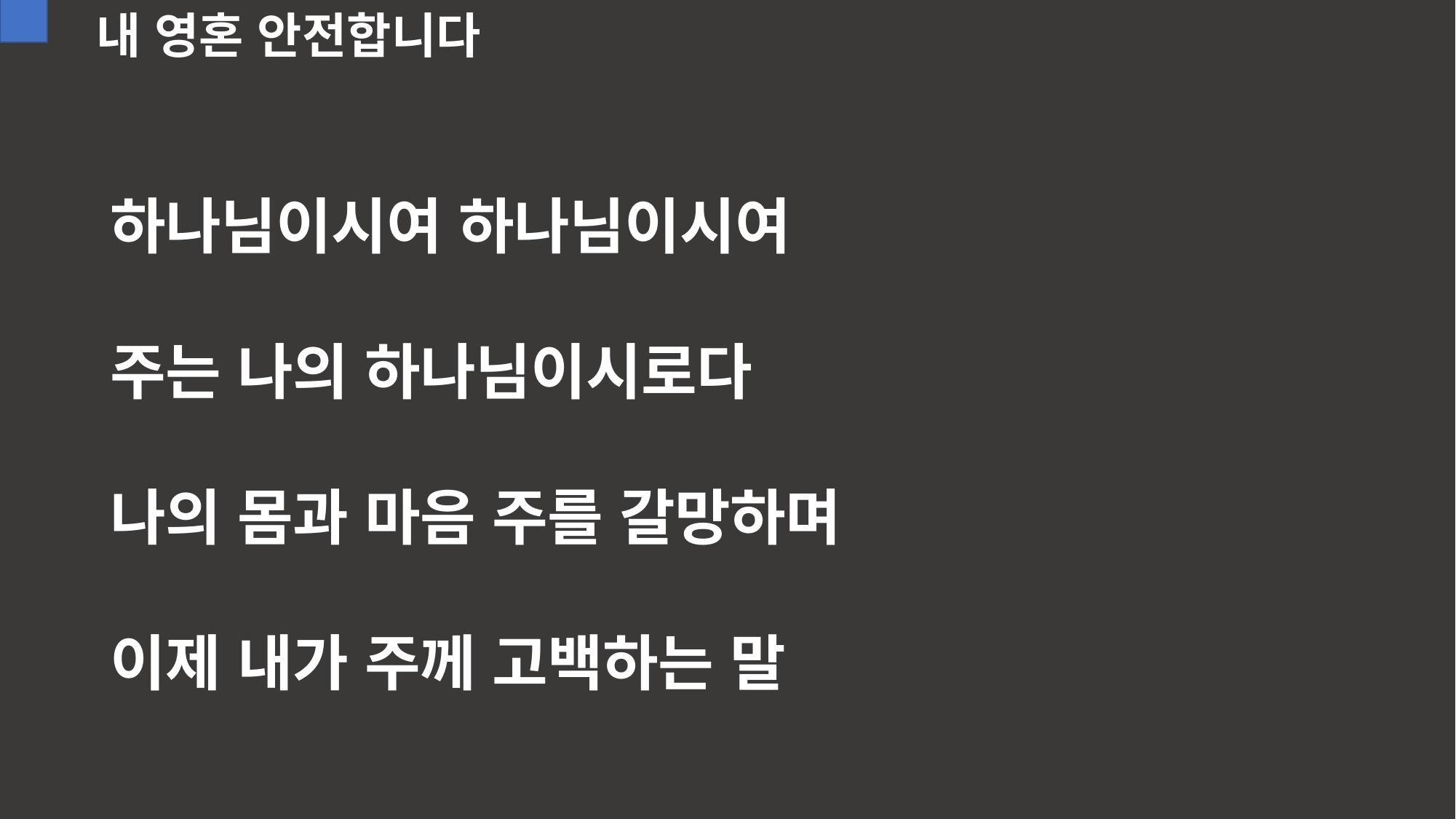

내 영혼 안전합니다

하나님이시여 하나님이시여
주는 나의 하나님이시로다
나의 몸과 마음 주를 갈망하며
이제 내가 주께 고백하는 말